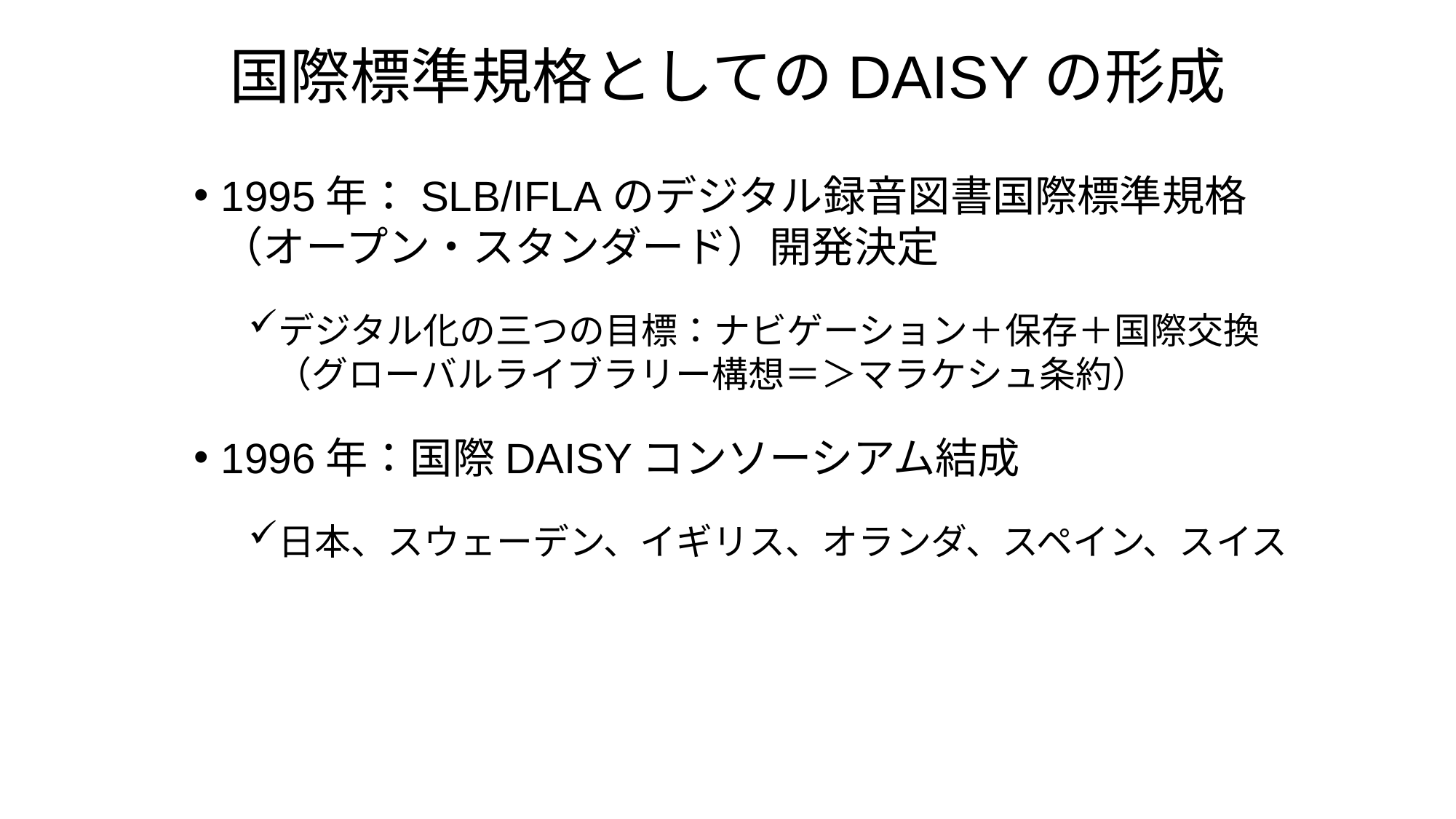

# 国際標準規格としてのDAISYの形成
1995年：SLB/IFLAのデジタル録音図書国際標準規格（オープン・スタンダード）開発決定
デジタル化の三つの目標：ナビゲーション＋保存＋国際交換（グローバルライブラリー構想＝＞マラケシュ条約）
1996年：国際DAISYコンソーシアム結成
日本、スウェーデン、イギリス、オランダ、スペイン、スイス